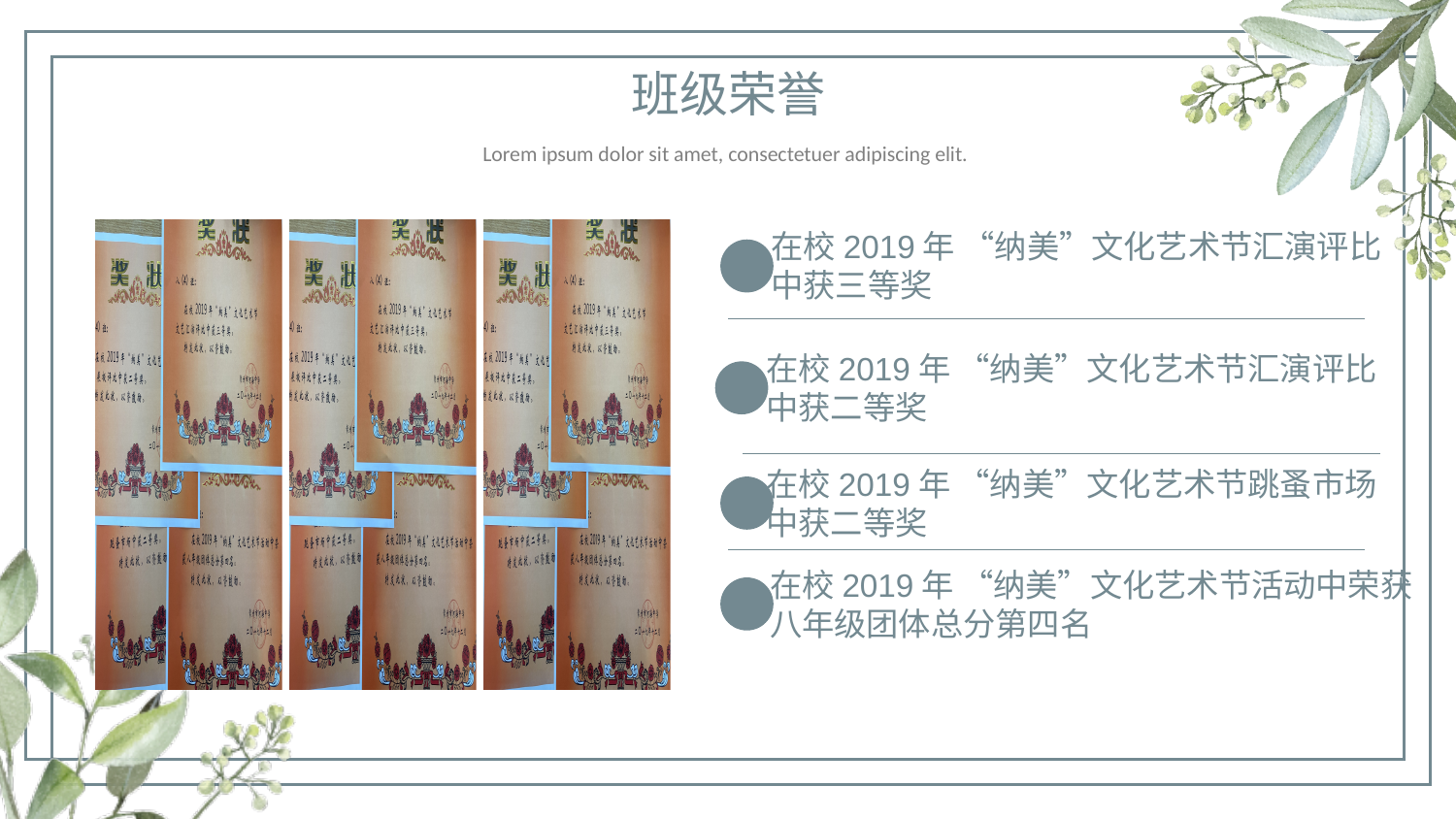

班级荣誉
Lorem ipsum dolor sit amet, consectetuer adipiscing elit.
在校2019年 “纳美”文化艺术节汇演评比
中获三等奖

在校2019年 “纳美”文化艺术节汇演评比
中获二等奖

在校2019年 “纳美”文化艺术节跳蚤市场
中获二等奖

在校2019年 “纳美”文化艺术节活动中荣获
八年级团体总分第四名